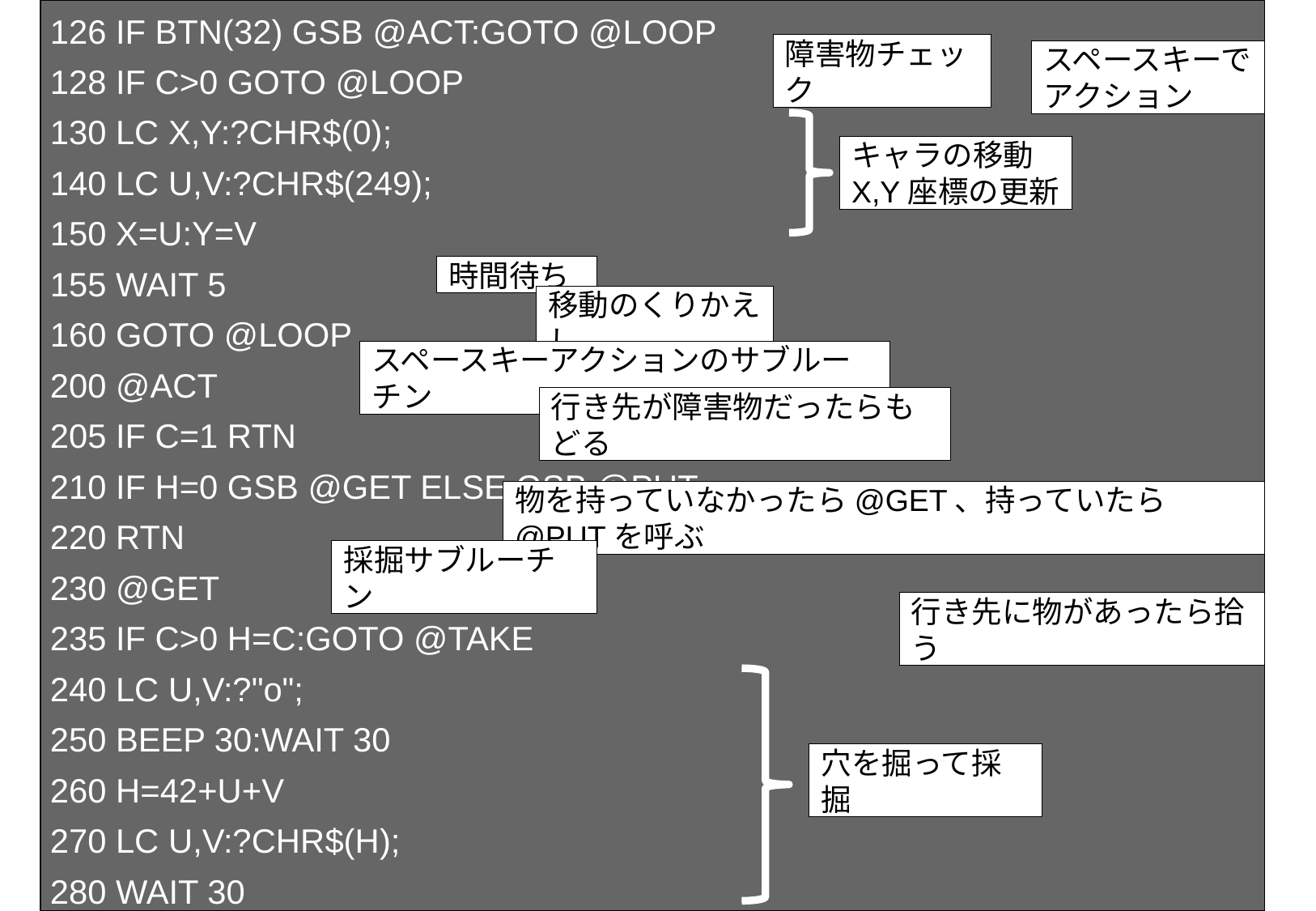

126 IF BTN(32) GSB @ACT:GOTO @LOOP
128 IF C>0 GOTO @LOOP
130 LC X,Y:?CHR$(0);
140 LC U,V:?CHR$(249);
150 X=U:Y=V
155 WAIT 5
160 GOTO @LOOP
200 @ACT
205 IF C=1 RTN
210 IF H=0 GSB @GET ELSE GSB @PUT
220 RTN
230 @GET
235 IF C>0 H=C:GOTO @TAKE
240 LC U,V:?"o";
250 BEEP 30:WAIT 30
260 H=42+U+V
270 LC U,V:?CHR$(H);
280 WAIT 30
スペースキーで
アクション
障害物チェック

キャラの移動
X,Y座標の更新
時間待ち
移動のくりかえし
スペースキーアクションのサブルーチン
行き先が障害物だったらもどる
物を持っていなかったら@GET、持っていたら@PUTを呼ぶ
採掘サブルーチン
行き先に物があったら拾う

穴を掘って採掘